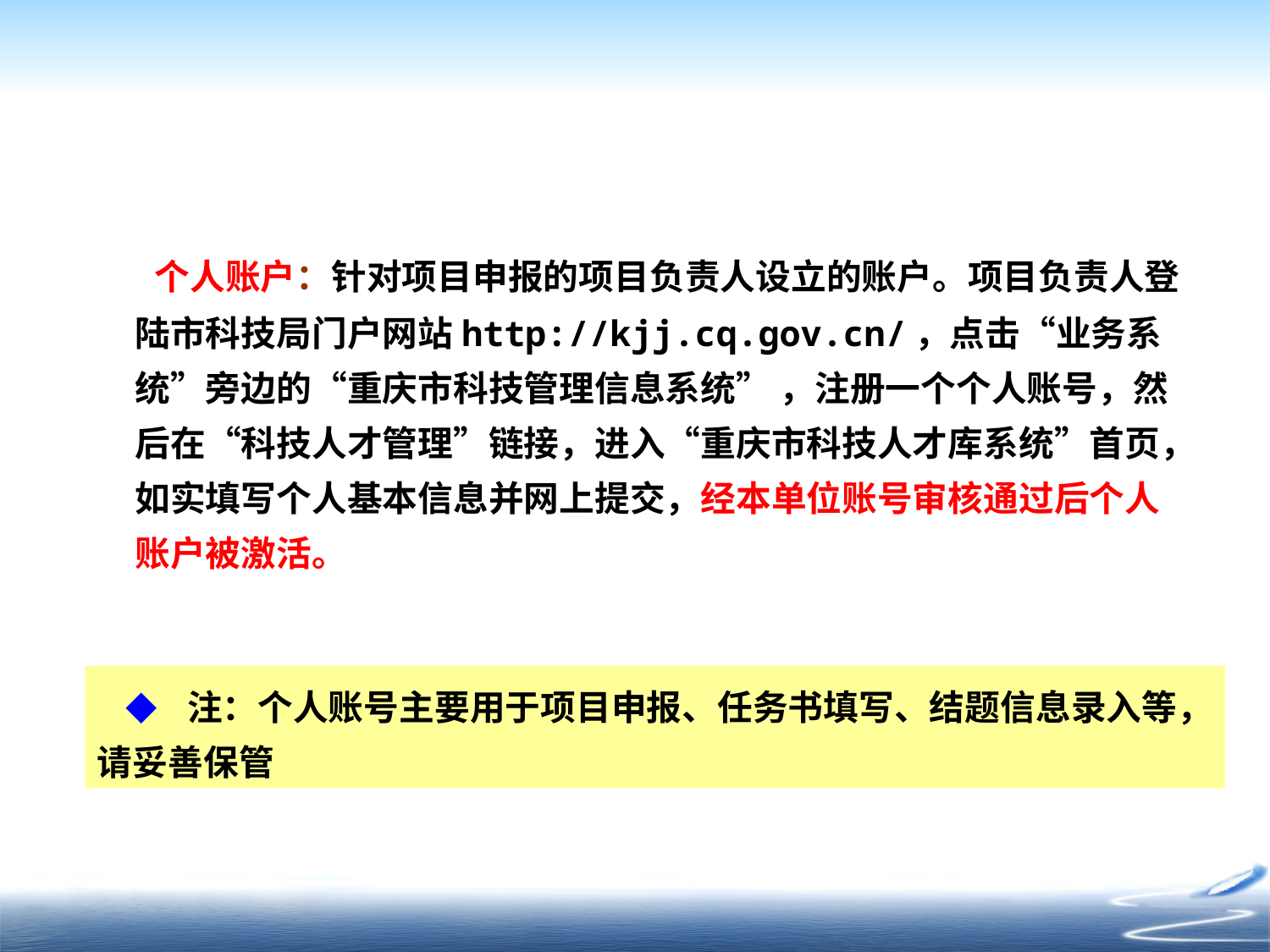

个人账户：针对项目申报的项目负责人设立的账户。项目负责人登陆市科技局门户网站http://kjj.cq.gov.cn/，点击“业务系统”旁边的“重庆市科技管理信息系统” ，注册一个个人账号，然后在“科技人才管理”链接，进入“重庆市科技人才库系统”首页，如实填写个人基本信息并网上提交，经本单位账号审核通过后个人账户被激活。
    ◆   注：个人账号主要用于项目申报、任务书填写、结题信息录入等，请妥善保管